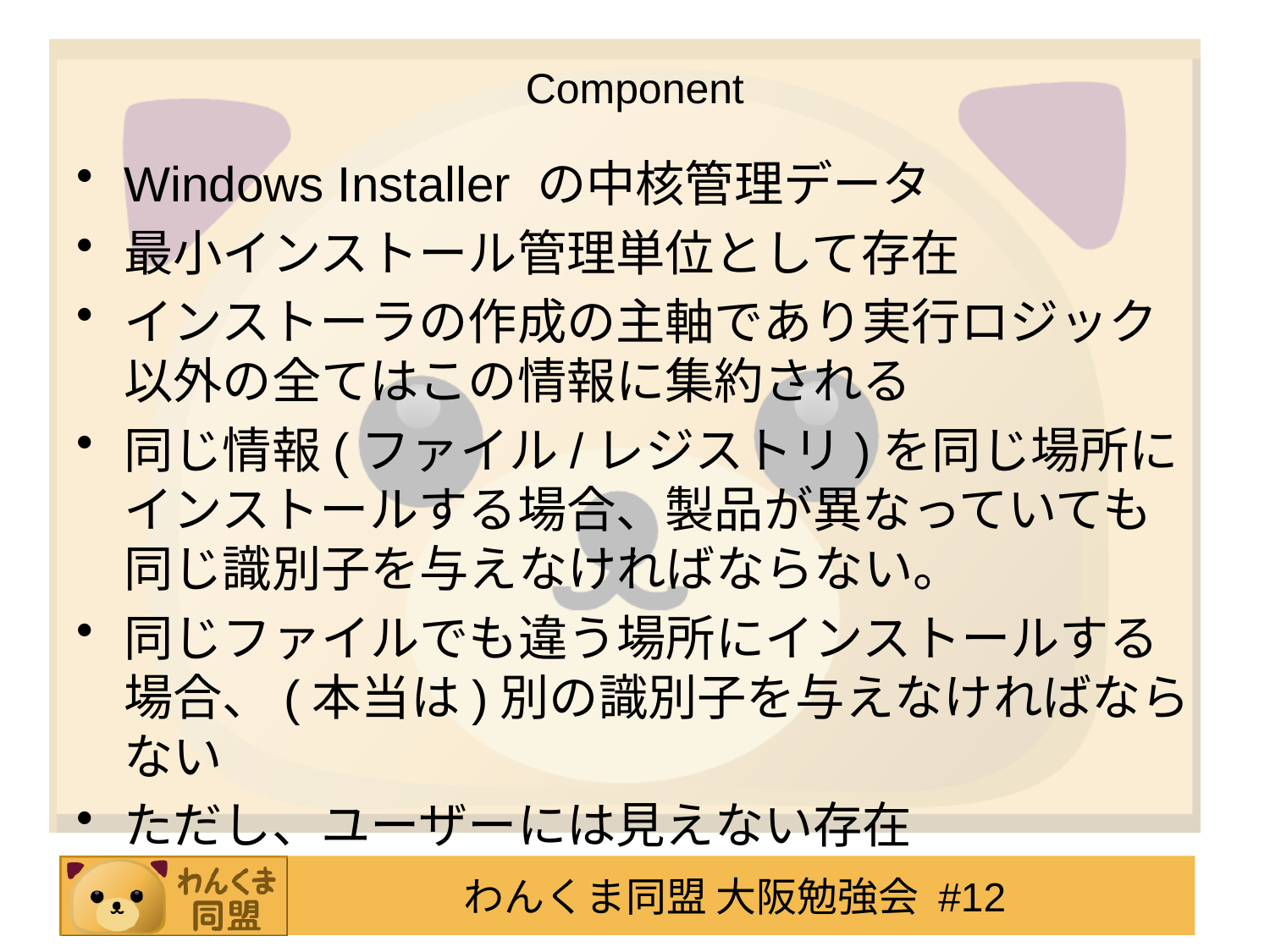

# Component
Windows Installer の中核管理データ
最小インストール管理単位として存在
インストーラの作成の主軸であり実行ロジック以外の全てはこの情報に集約される
同じ情報(ファイル/レジストリ)を同じ場所にインストールする場合、製品が異なっていても同じ識別子を与えなければならない。
同じファイルでも違う場所にインストールする場合、(本当は)別の識別子を与えなければならない
ただし、ユーザーには見えない存在